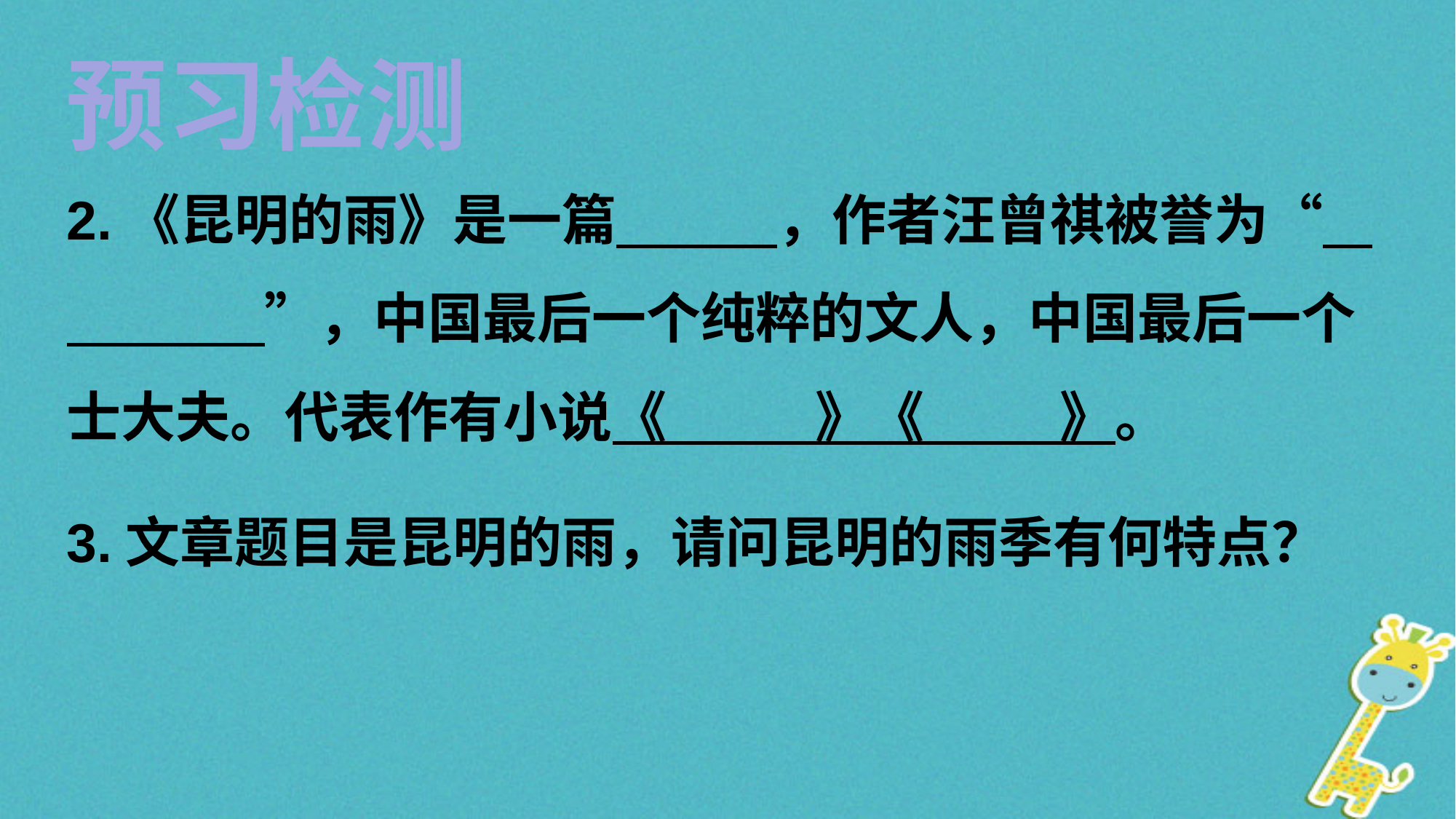

预习检测
2.《昆明的雨》是一篇             ，作者汪曾祺被誉为“                     ”，中国最后一个纯粹的文人，中国最后一个士大夫。代表作有小说《            》《           》。
3.文章题目是昆明的雨，请问昆明的雨季有何特点？